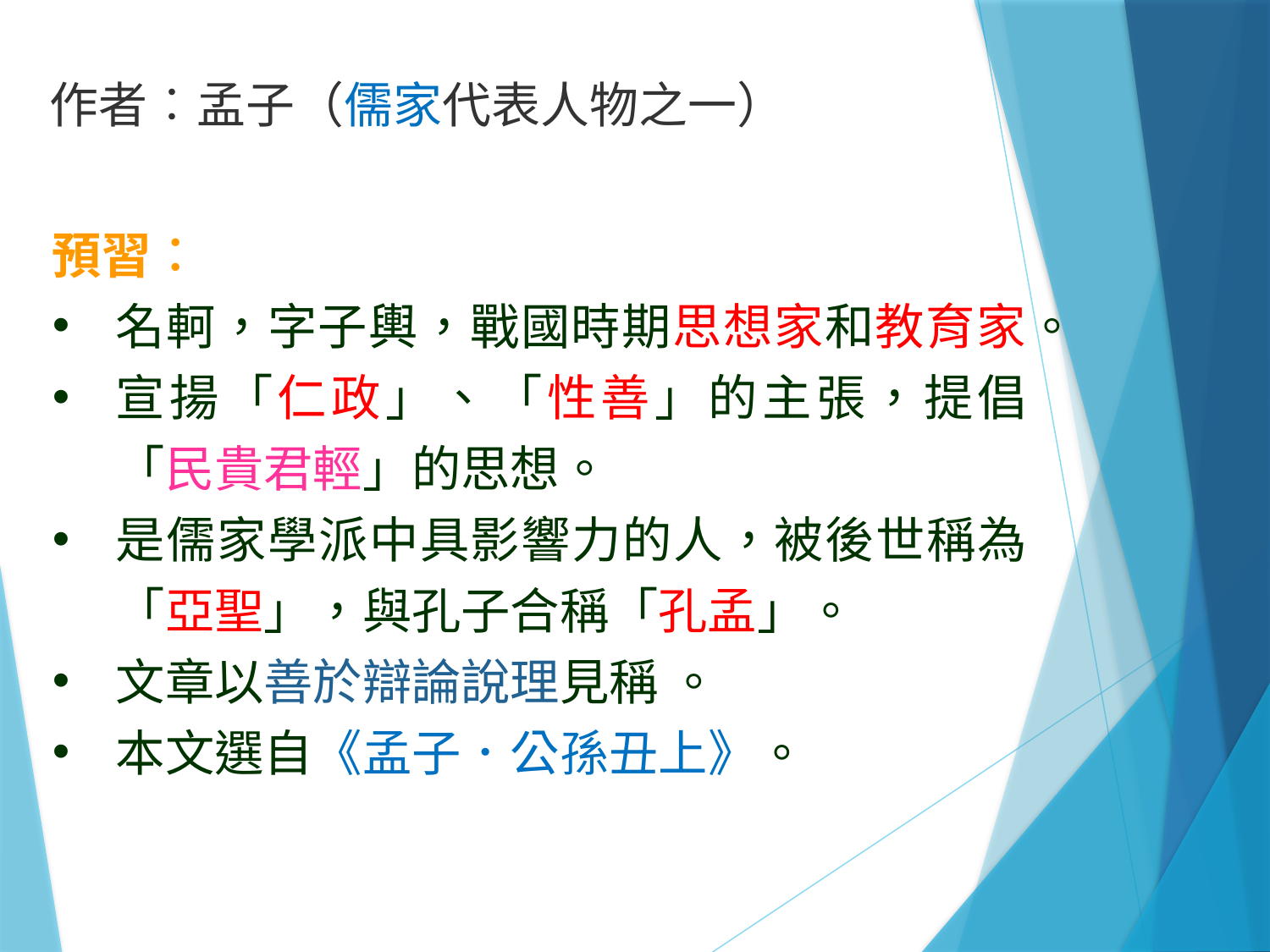

# 作者︰孟子（儒家代表人物之一）
預習︰
名軻，字子輿，戰國時期思想家和教育家。
宣揚「仁政」、「性善」的主張，提倡「民貴君輕」的思想。
是儒家學派中具影響力的人，被後世稱為「亞聖」，與孔子合稱「孔孟」。
文章以善於辯論說理見稱 。
本文選自《孟子．公孫丑上》。